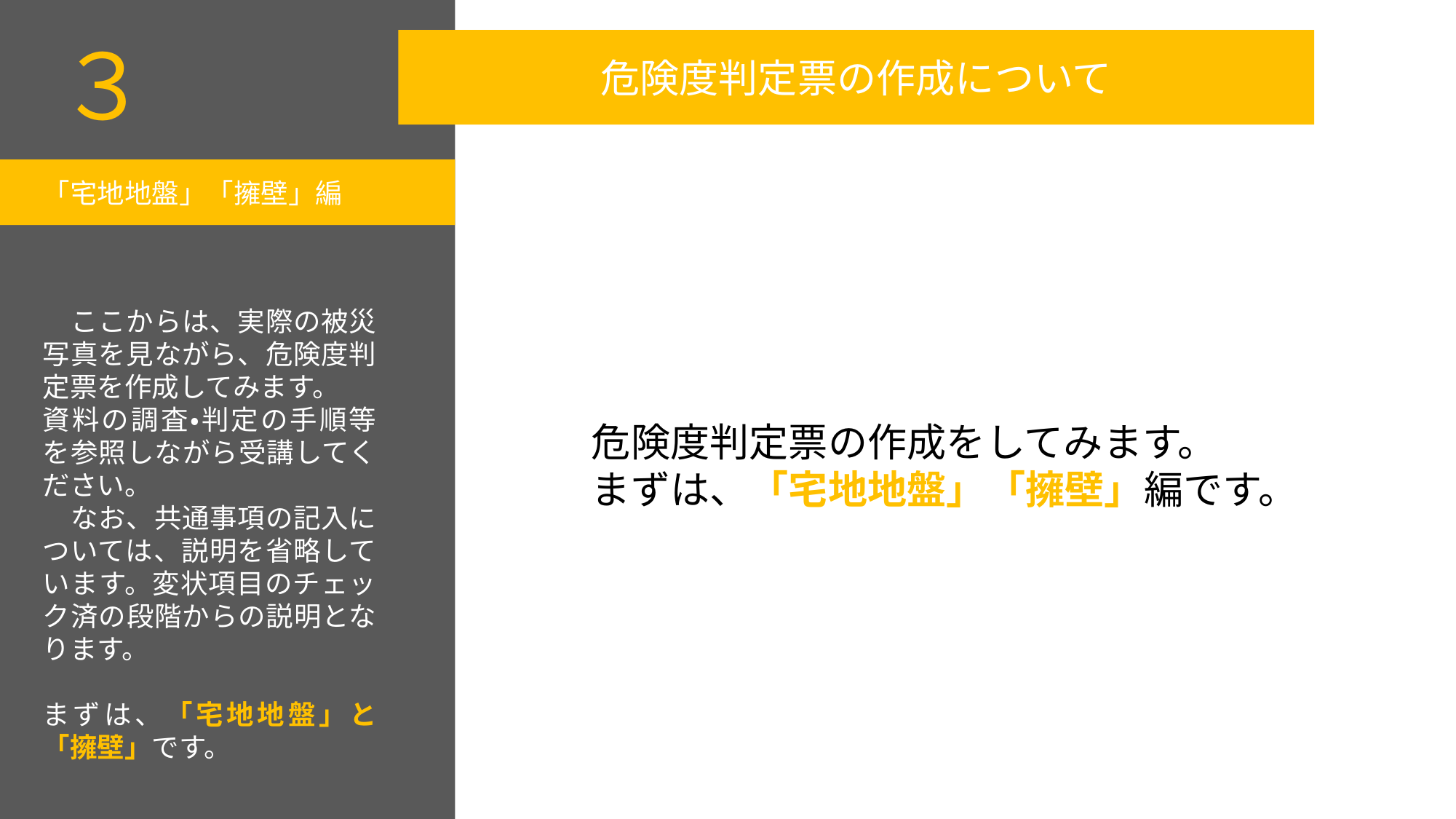

３
危険度判定票の作成について
「宅地地盤」「擁壁」編
　ここからは、実際の被災写真を見ながら、危険度判定票を作成してみます。
資料の調査・判定の手順等を参照しながら受講してください。
　なお、共通事項の記入については、説明を省略しています。変状項目のチェック済の段階からの説明となります。

まずは、「宅地地盤」と「擁壁」です。
危険度判定票の作成をしてみます。
まずは、「宅地地盤」「擁壁」編です。